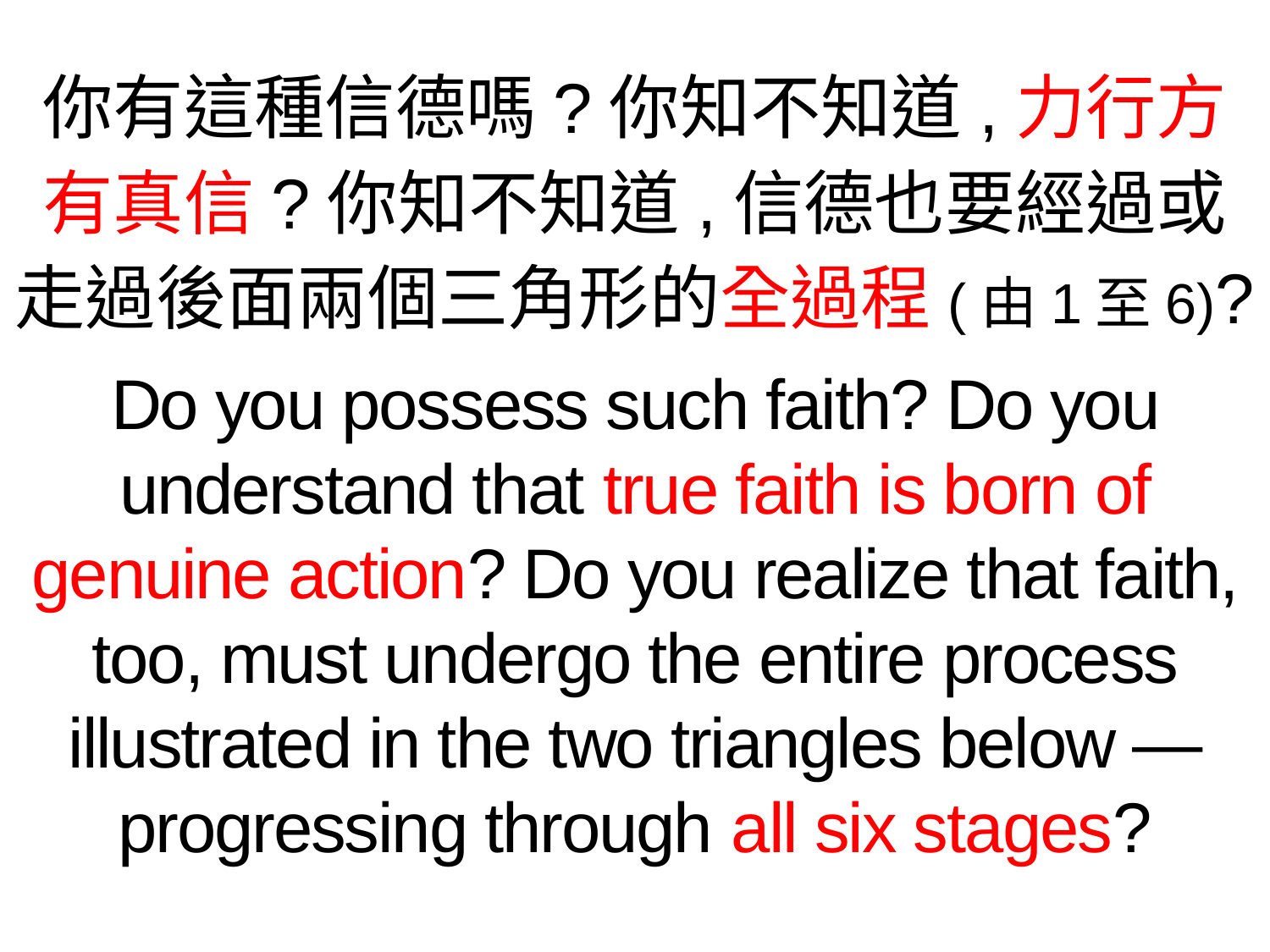

你有這種信德嗎?你知不知道,力行方有真信?你知不知道,信德也要經過或走過後面兩個三角形的全過程(由1至6)?
Do you possess such faith? Do you understand that true faith is born of genuine action? Do you realize that faith, too, must undergo the entire process illustrated in the two triangles below — progressing through all six stages?